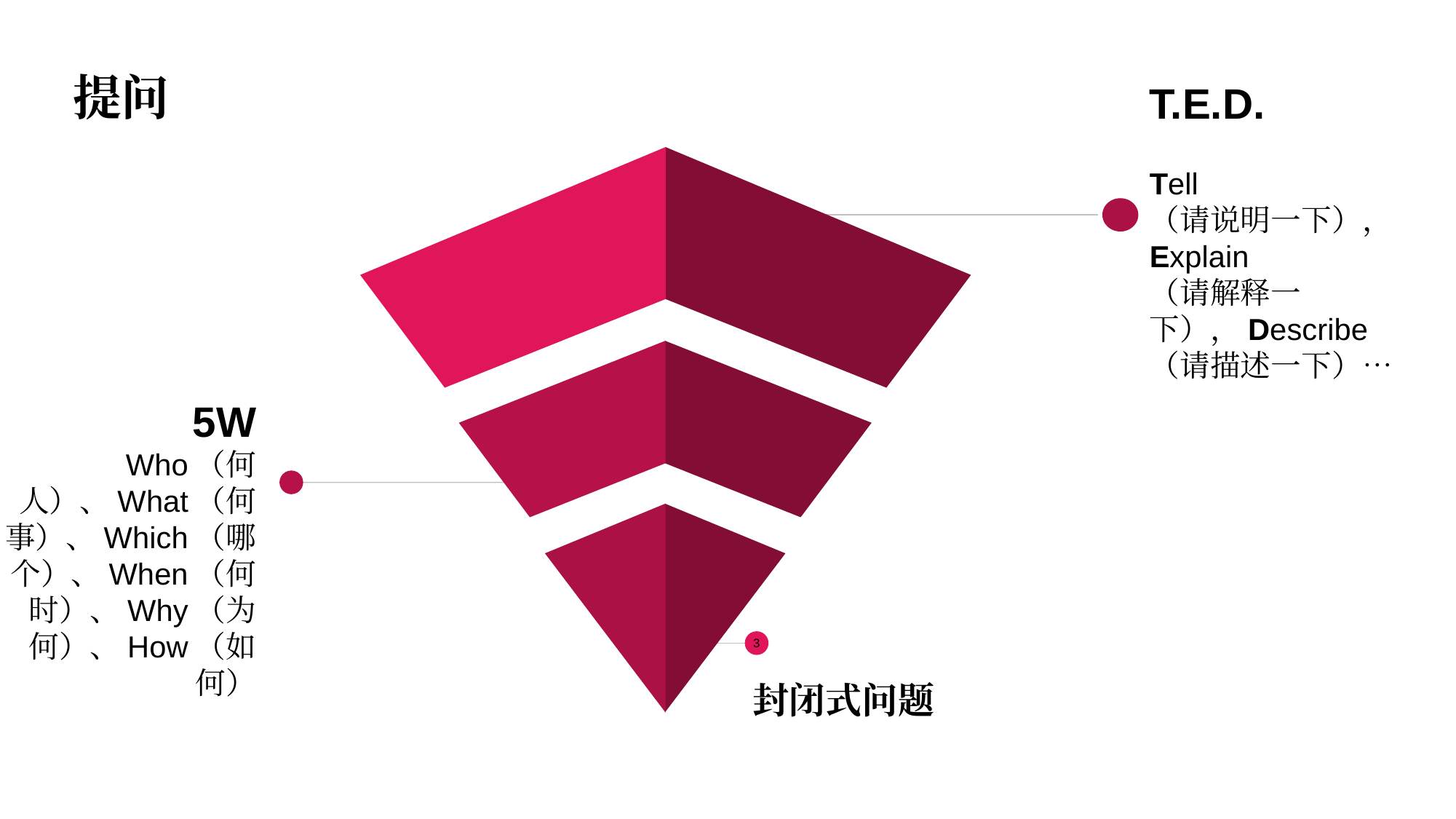

提问
T.E.D.

Tell
（请说明一下），
Explain
（请解释一下），Describe
（请描述一下）…

5W
Who（何人）、What（何事）、Which（哪个）、When（何时）、Why（为何）、How（如何）

3

封闭式问题